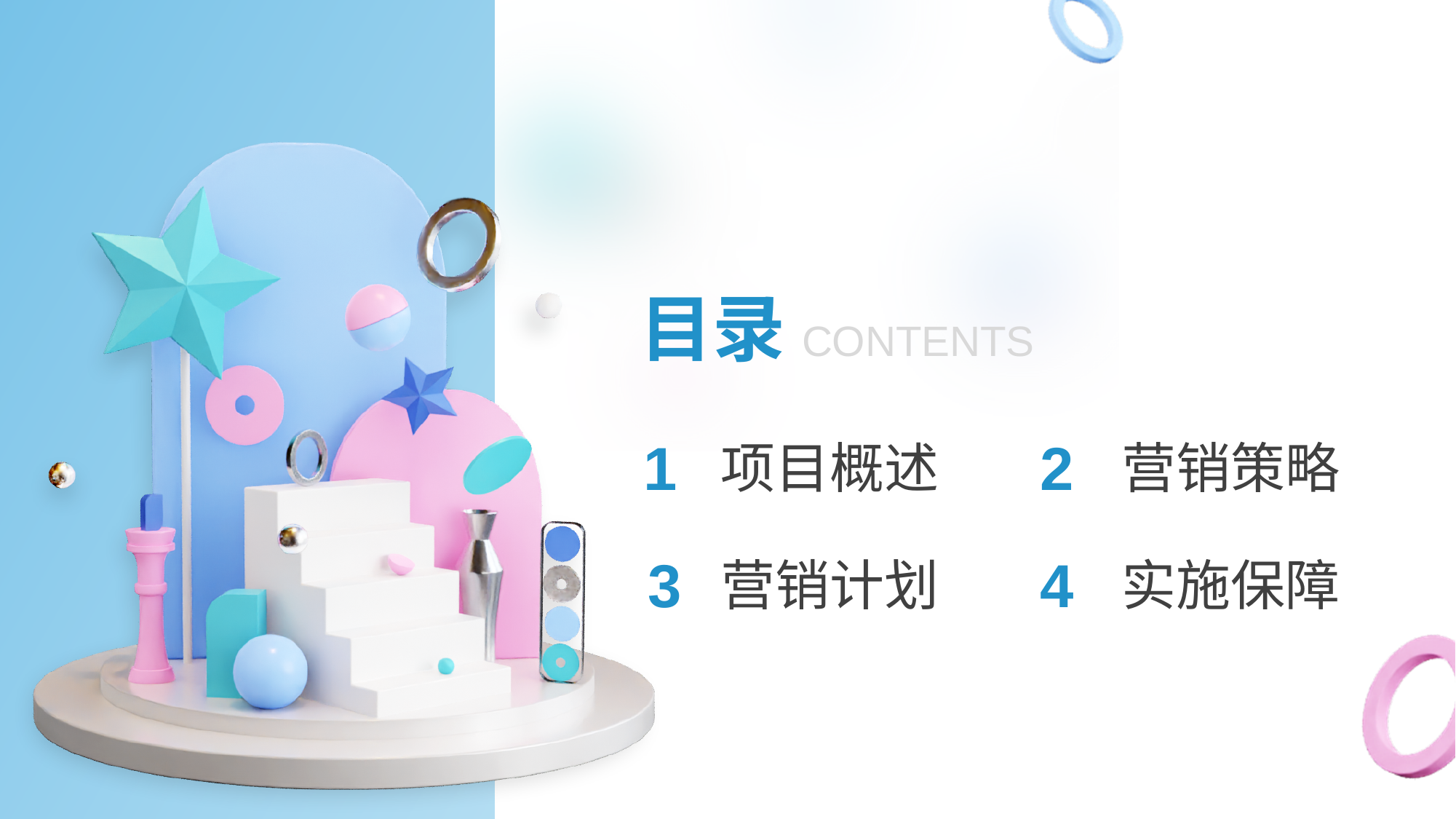

目录
CONTENTS
1
2
项目概述
营销策略
3
4
营销计划
实施保障